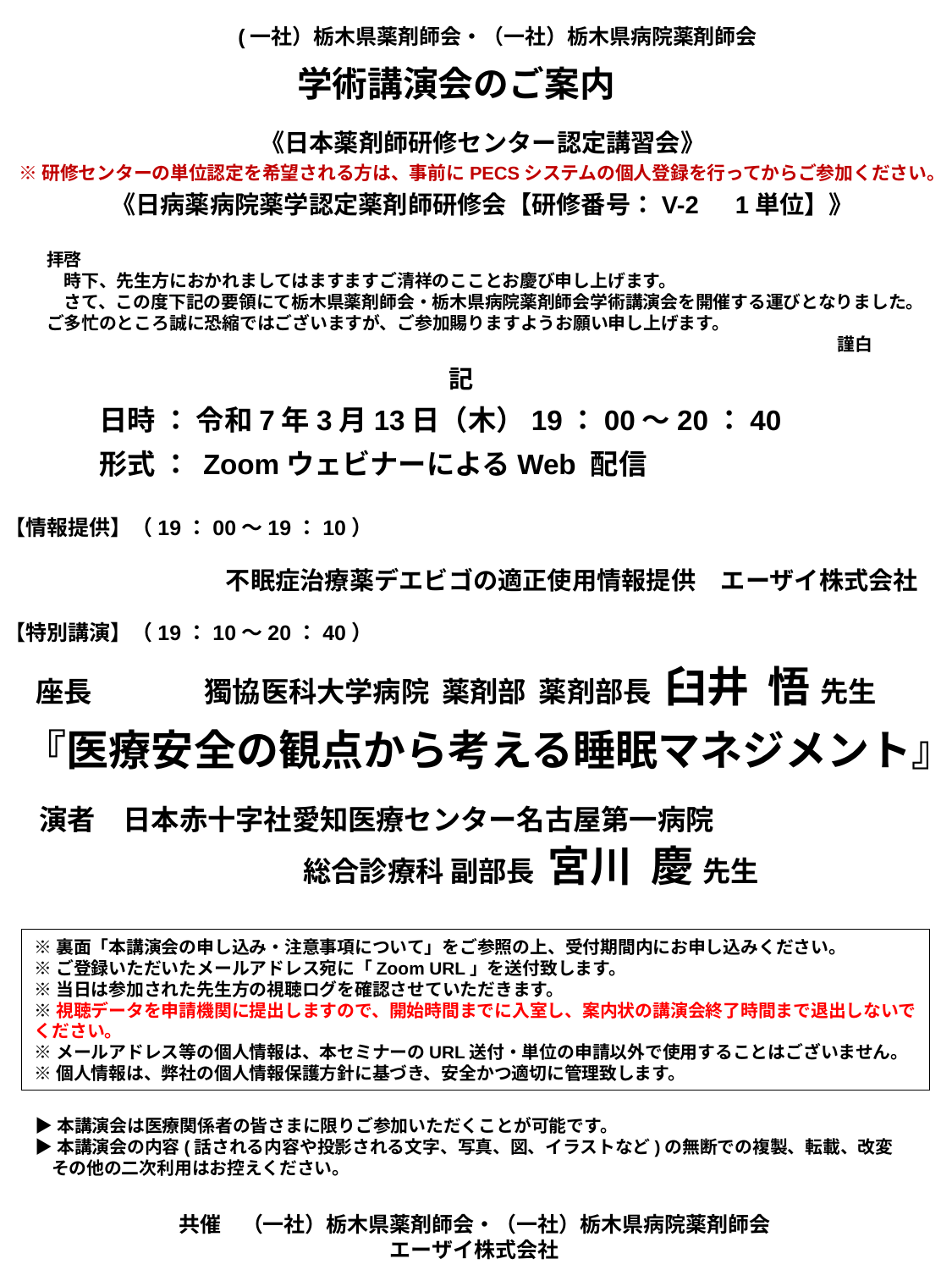

(一社）栃木県薬剤師会・（一社）栃木県病院薬剤師会

　　　　　　　　　学術講演会のご案内

《日本薬剤師研修センター認定講習会》
※研修センターの単位認定を希望される方は、事前にPECSシステムの個人登録を行ってからご参加ください。
《日病薬病院薬学認定薬剤師研修会【研修番号：V-2　1単位】》

　　拝啓
　　　時下、先生方におかれましてはますますご清祥のこことお慶び申し上げます。
　　　さて、この度下記の要領にて栃木県薬剤師会・栃木県病院薬剤師会学術講演会を開催する運びとなりました。
　　ご多忙のところ誠に恐縮ではございますが、ご参加賜りますようお願い申し上げます。
　　　　　　　　　　　　　　　　　　　　　　　　　　　　　　　　　　　　　　　　　　　　　　　謹白

記
日時 ： 令和7年3月13日（木）19：00～20：40
形式 ： ZoomウェビナーによるWeb 配信
【情報提供】（19：00～19：10）

   　　　　　　　　不眠症治療薬デエビゴの適正使用情報提供　エーザイ株式会社

【特別講演】（19：10～20：40）

    座長　　　　獨協医科大学病院  薬剤部  薬剤部長  臼井  悟 先生

 『医療安全の観点から考える睡眠マネジメント』

  演者　日本赤十字社愛知医療センター名古屋第一病院
                                              総合診療科 副部長  宮川  慶 先生
※裏面「本講演会の申し込み・注意事項について」をご参照の上、受付期間内にお申し込みください。
※ご登録いただいたメールアドレス宛に「Zoom URL」を送付致します。
※当日は参加された先生方の視聴ログを確認させていただきます。
※視聴データを申請機関に提出しますので、開始時間までに入室し、案内状の講演会終了時間まで退出しないでください。
※メールアドレス等の個人情報は、本セミナーのURL送付・単位の申請以外で使用することはございません。
※個人情報は、弊社の個人情報保護方針に基づき、安全かつ適切に管理致します。
▶本講演会は医療関係者の皆さまに限りご参加いただくことが可能です。
▶本講演会の内容(話される内容や投影される文字、写真、図、イラストなど)の無断での複製、転載、改変
   その他の二次利用はお控えください。
共催　（一社）栃木県薬剤師会・（一社）栃木県病院薬剤師会
　　　　　　　　　　エーザイ株式会社